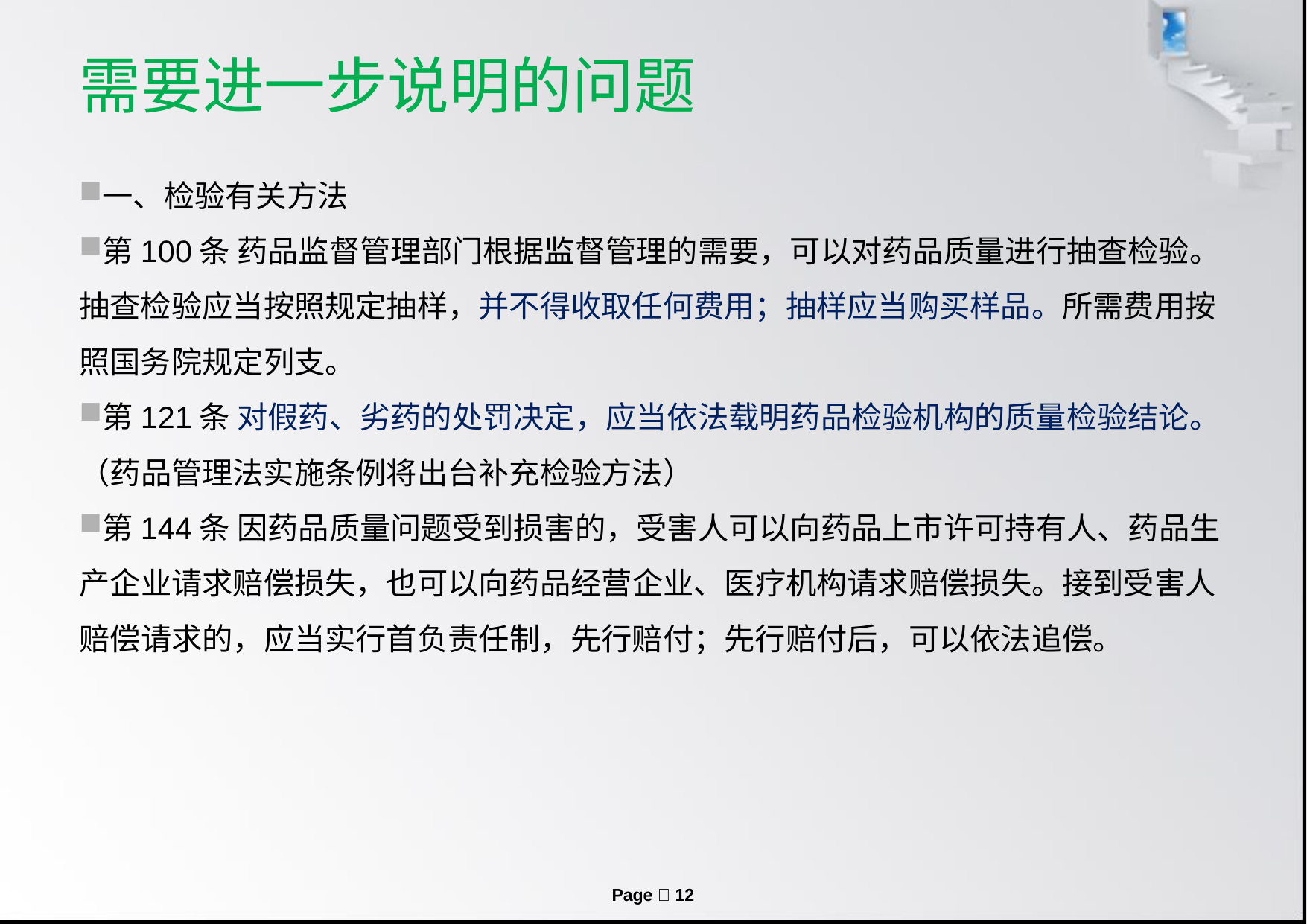

# 需要进一步说明的问题
一、检验有关方法
第100条 药品监督管理部门根据监督管理的需要，可以对药品质量进行抽查检验。抽查检验应当按照规定抽样，并不得收取任何费用；抽样应当购买样品。所需费用按照国务院规定列支。
第121条 对假药、劣药的处罚决定，应当依法载明药品检验机构的质量检验结论。（药品管理法实施条例将出台补充检验方法）
第144条 因药品质量问题受到损害的，受害人可以向药品上市许可持有人、药品生产企业请求赔偿损失，也可以向药品经营企业、医疗机构请求赔偿损失。接到受害人赔偿请求的，应当实行首负责任制，先行赔付；先行赔付后，可以依法追偿。